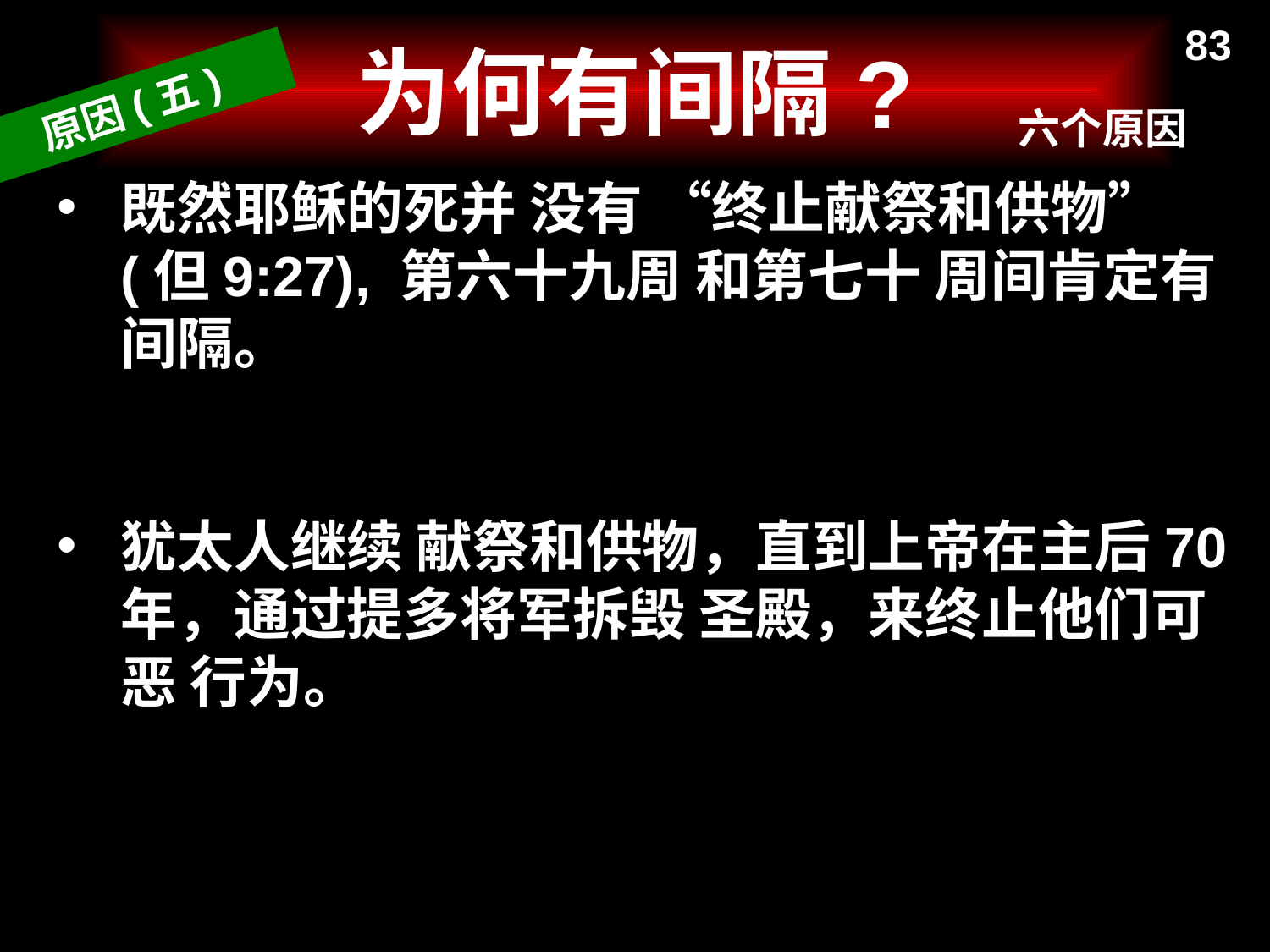

OTS 541
552a
# 为何有间隔?
83
原因(五)
六个原因

既然耶稣的死并 没有 “终止献祭和供物” (但9:27), 第六十九周 和第七十 周间肯定有间隔。

犹太人继续 献祭和供物，直到上帝在主后70年，通过提多将军拆毁 圣殿，来终止他们可恶 行为。